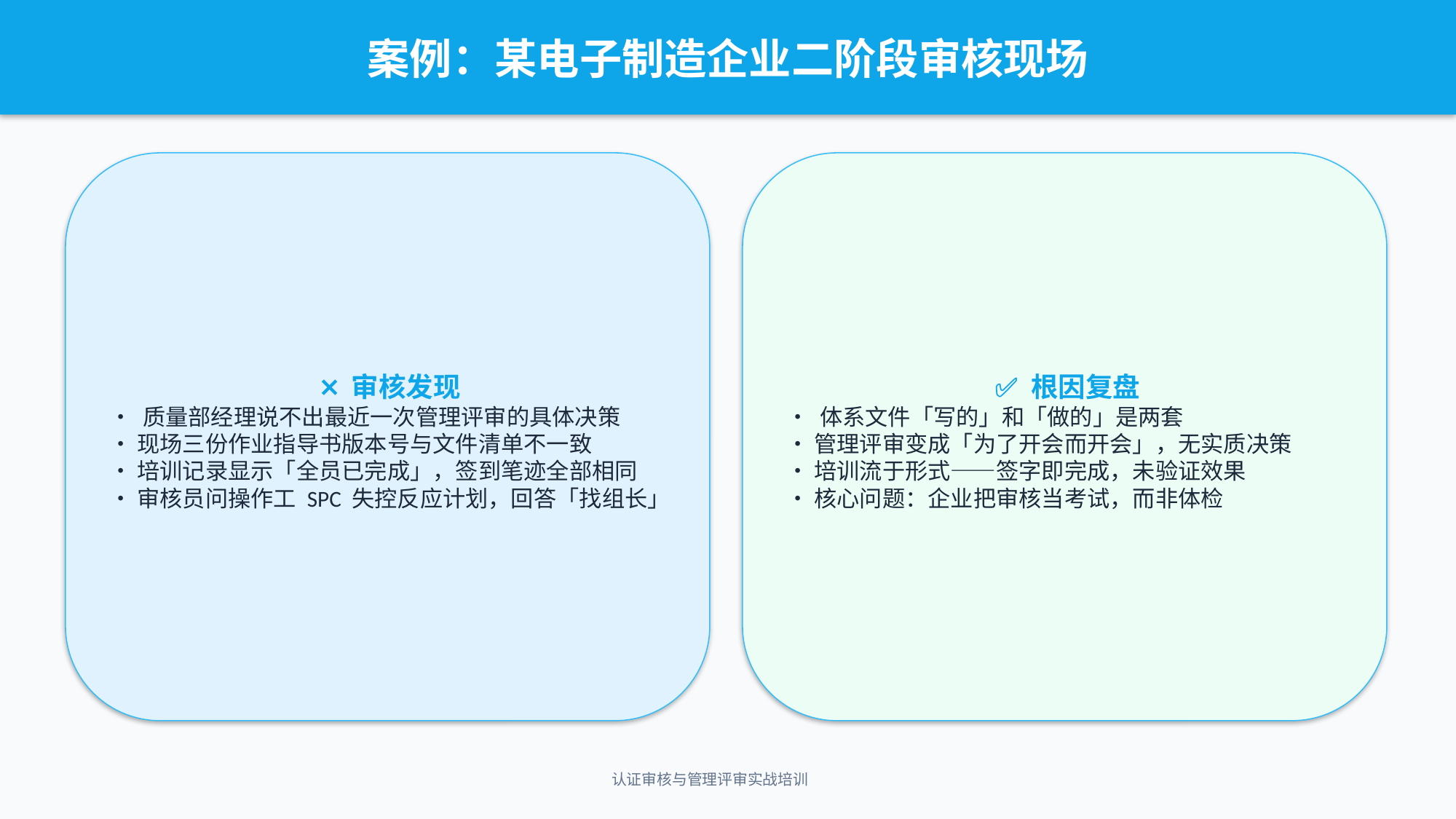

案例：某电子制造企业二阶段审核现场
❌ 审核发现
• 质量部经理说不出最近一次管理评审的具体决策
• 现场三份作业指导书版本号与文件清单不一致
• 培训记录显示「全员已完成」，签到笔迹全部相同
• 审核员问操作工 SPC 失控反应计划，回答「找组长」
✅ 根因复盘
• 体系文件「写的」和「做的」是两套
• 管理评审变成「为了开会而开会」，无实质决策
• 培训流于形式——签字即完成，未验证效果
• 核心问题：企业把审核当考试，而非体检
认证审核与管理评审实战培训